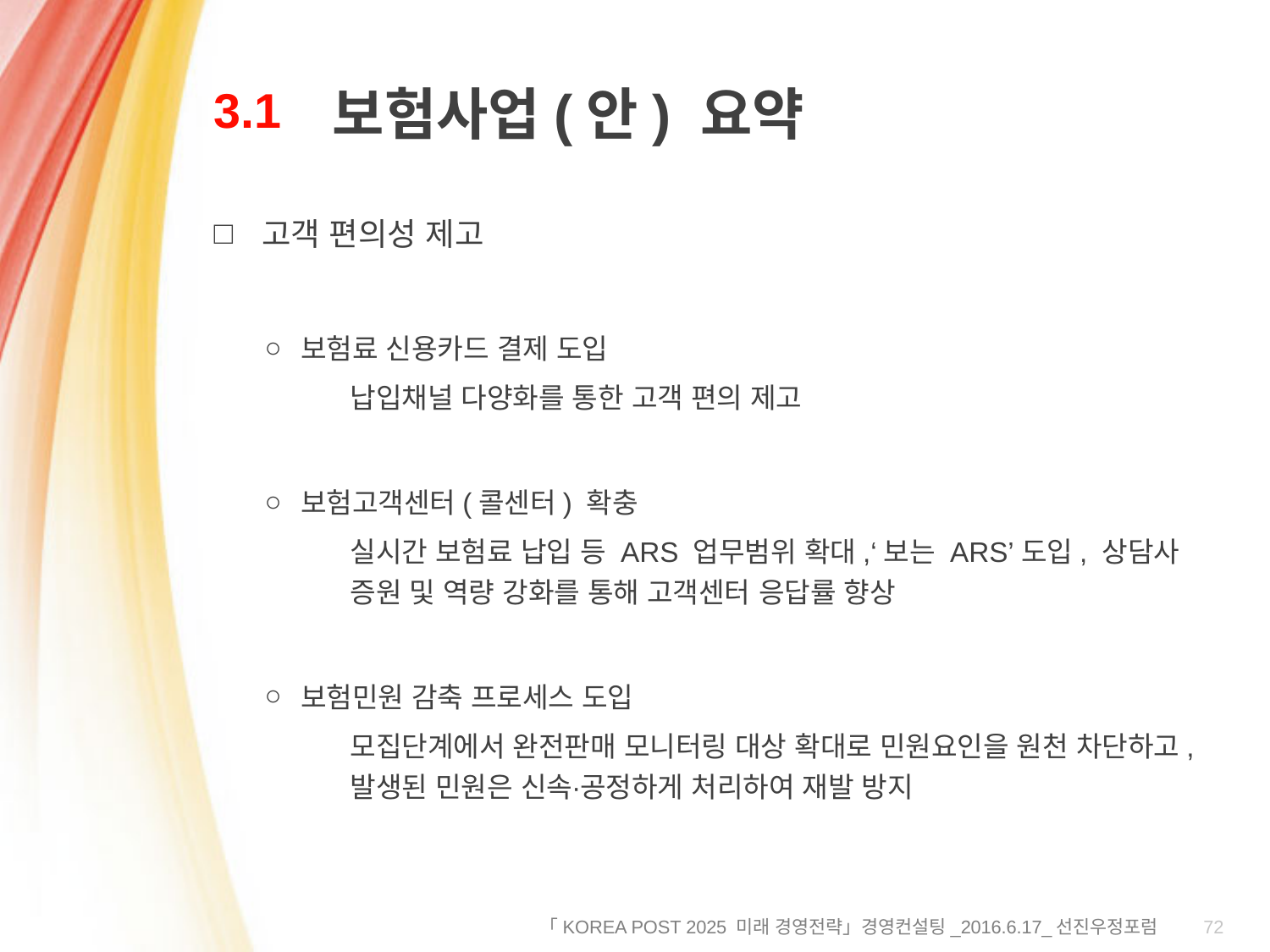

# 3.1
보험사업(안) 요약
 고객 편의성 제고

보험료 신용카드 결제 도입
납입채널 다양화를 통한 고객 편의 제고

보험고객센터(콜센터) 확충
실시간 보험료 납입 등 ARS 업무범위 확대,‘보는 ARS’도입, 상담사 증원 및 역량 강화를 통해 고객센터 응답률 향상

보험민원 감축 프로세스 도입
모집단계에서 완전판매 모니터링 대상 확대로 민원요인을 원천 차단하고, 발생된 민원은 신속∙공정하게 처리하여 재발 방지
72